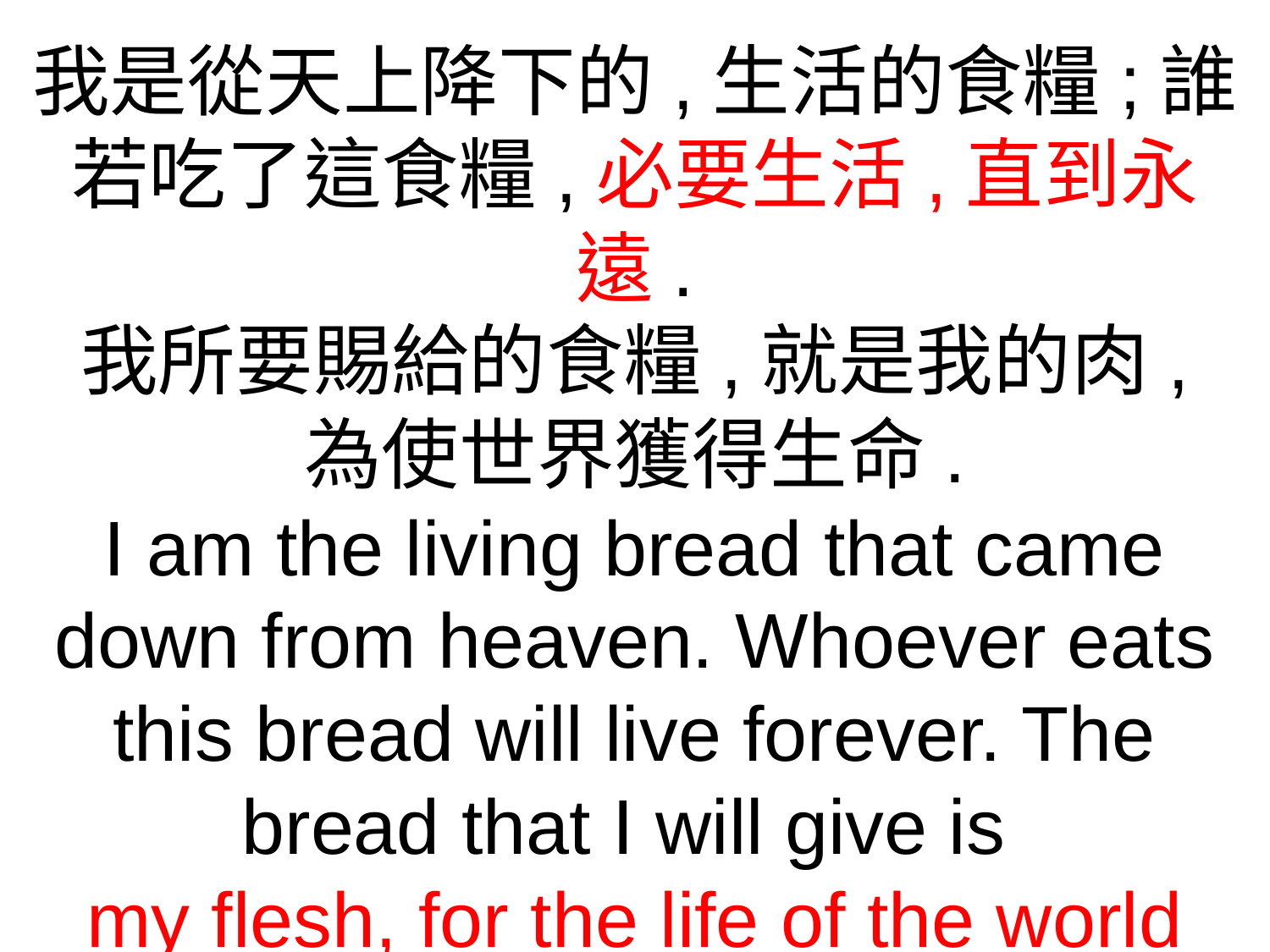

我是從天上降下的,生活的食糧;誰若吃了這食糧,必要生活,直到永遠.
我所要賜給的食糧,就是我的肉,
為使世界獲得生命.
I am the living bread that came down from heaven. Whoever eats this bread will live forever. The bread that I will give is
my flesh, for the life of the world